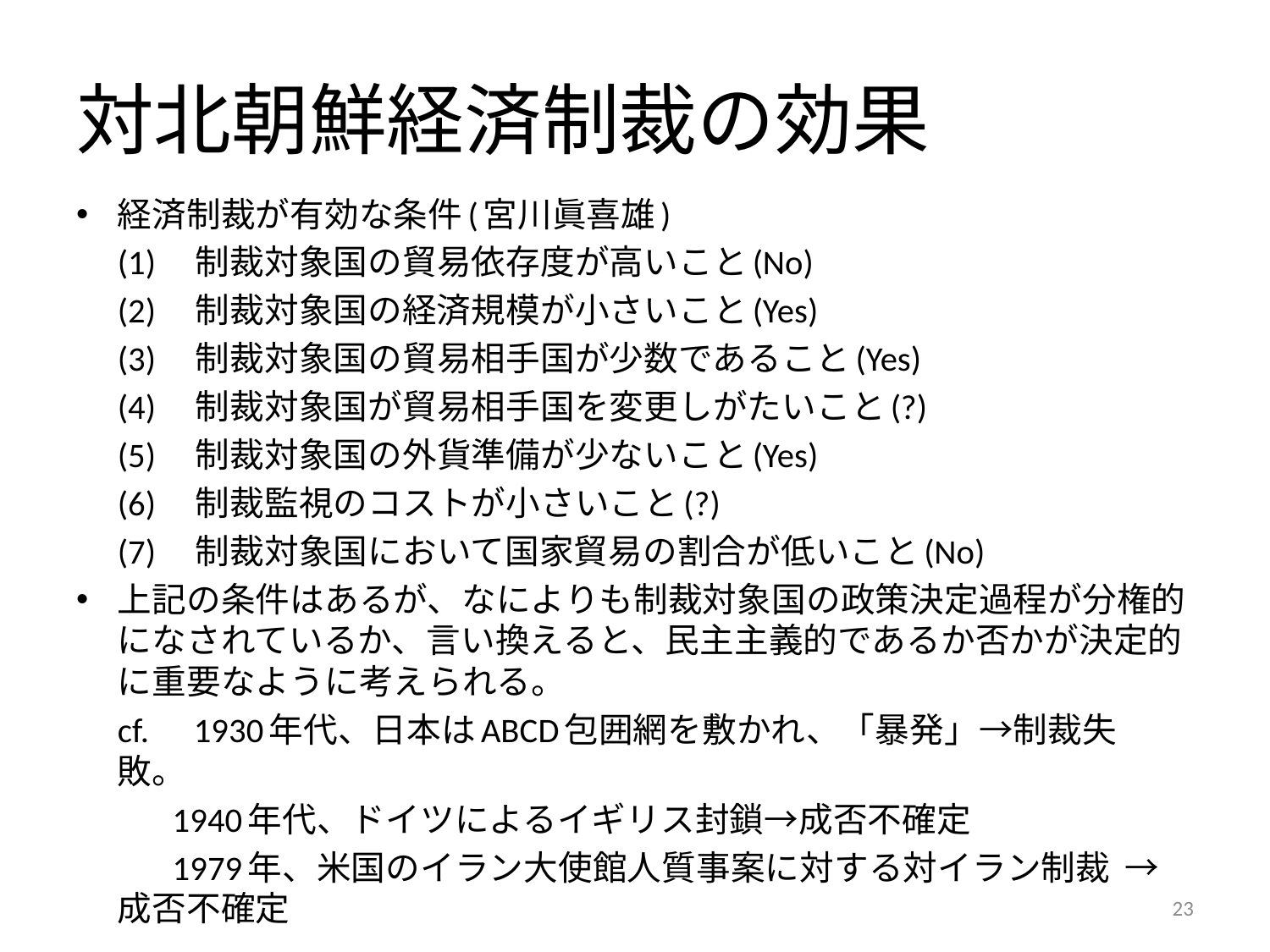

# 対北朝鮮経済制裁の効果
経済制裁が有効な条件(宮川眞喜雄)
	(1)　制裁対象国の貿易依存度が高いこと(No)
	(2)　制裁対象国の経済規模が小さいこと(Yes)
	(3)　制裁対象国の貿易相手国が少数であること(Yes)
	(4)　制裁対象国が貿易相手国を変更しがたいこと(?)
	(5)　制裁対象国の外貨準備が少ないこと(Yes)
	(6)　制裁監視のコストが小さいこと(?)
	(7)　制裁対象国において国家貿易の割合が低いこと(No)
上記の条件はあるが、なによりも制裁対象国の政策決定過程が分権的になされているか、言い換えると、民主主義的であるか否かが決定的に重要なように考えられる。
	cf.　1930年代、日本はABCD包囲網を敷かれ、「暴発」→制裁失        	敗。
	       1940年代、ドイツによるイギリス封鎖→成否不確定
	       1979年、米国のイラン大使館人質事案に対する対イラン制裁	→成否不確定
23